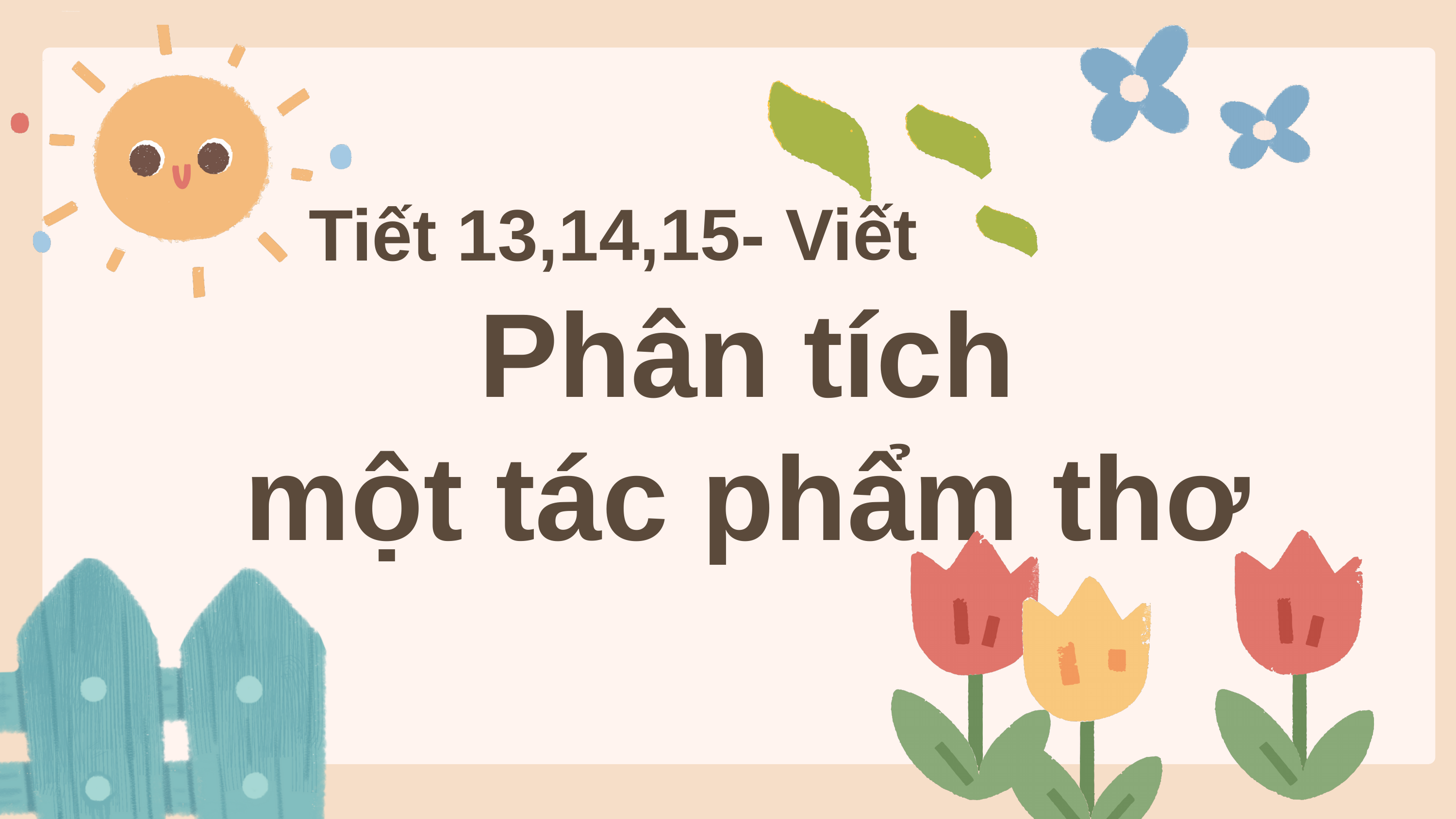

行业PPT模板http://www.1ppt.com/hangye/

Tiết 13,14,15- Viết

Phân tích
một tác phẩm thơ